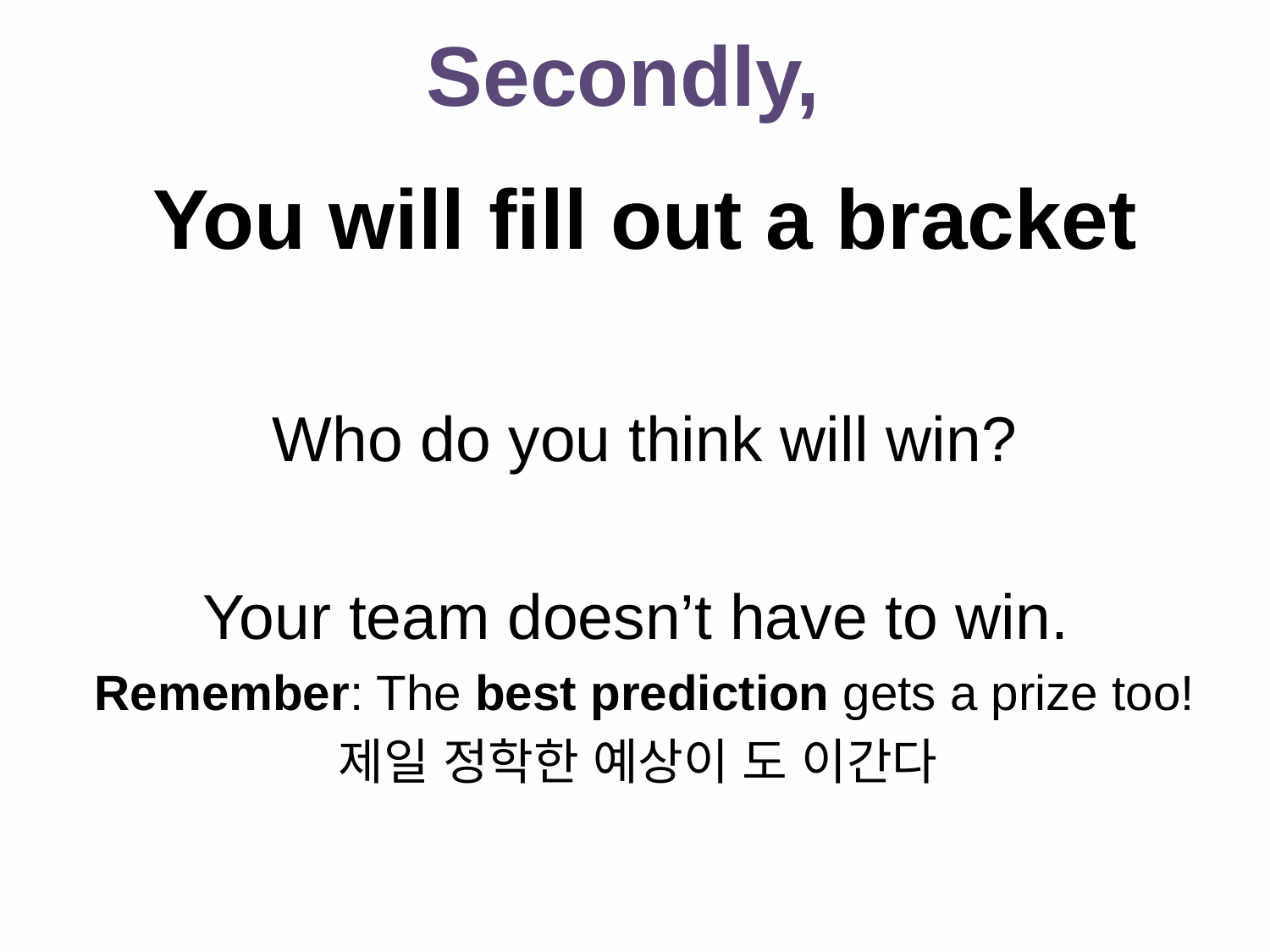

# Secondly,
You will fill out a bracket

Who do you think will win?

Your team doesn’t have to win.
Remember: The best prediction gets a prize too!
제일 정학한 예상이 도 이간다